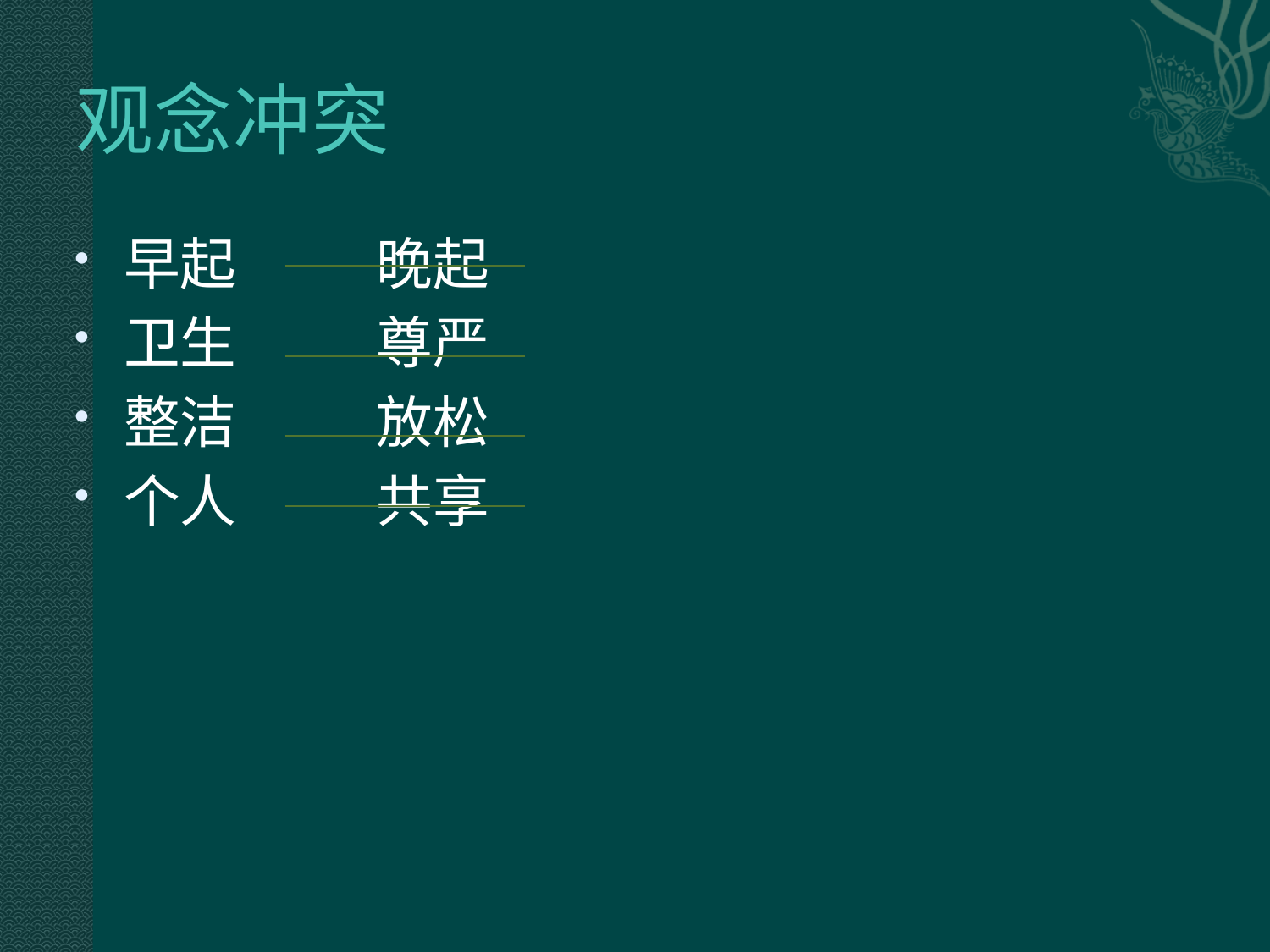

# 观念冲突
早起           晚起
卫生           尊严
整洁           放松
个人           共享